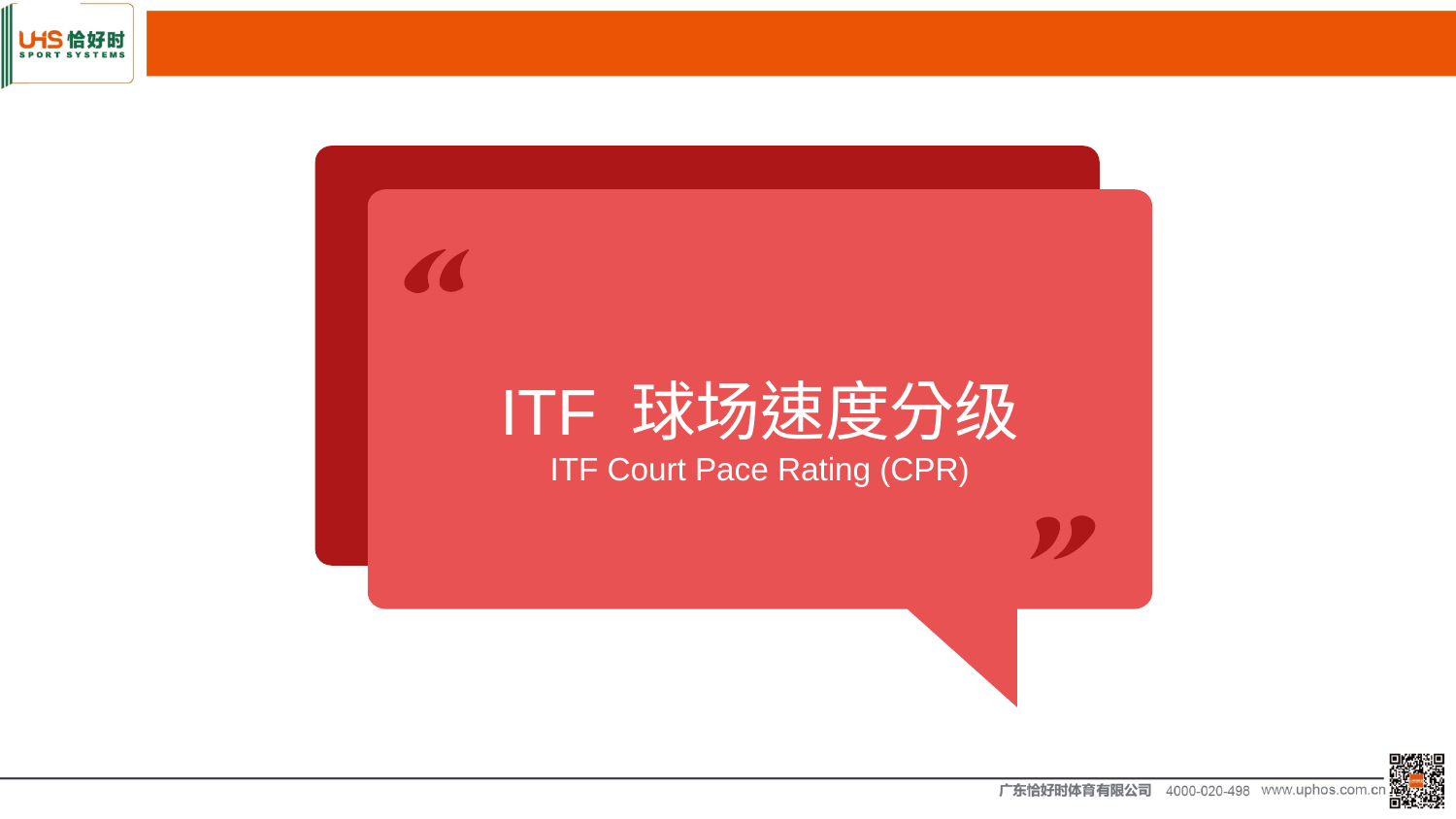

ITF 球场速度分级
ITF Court Pace Rating (CPR)